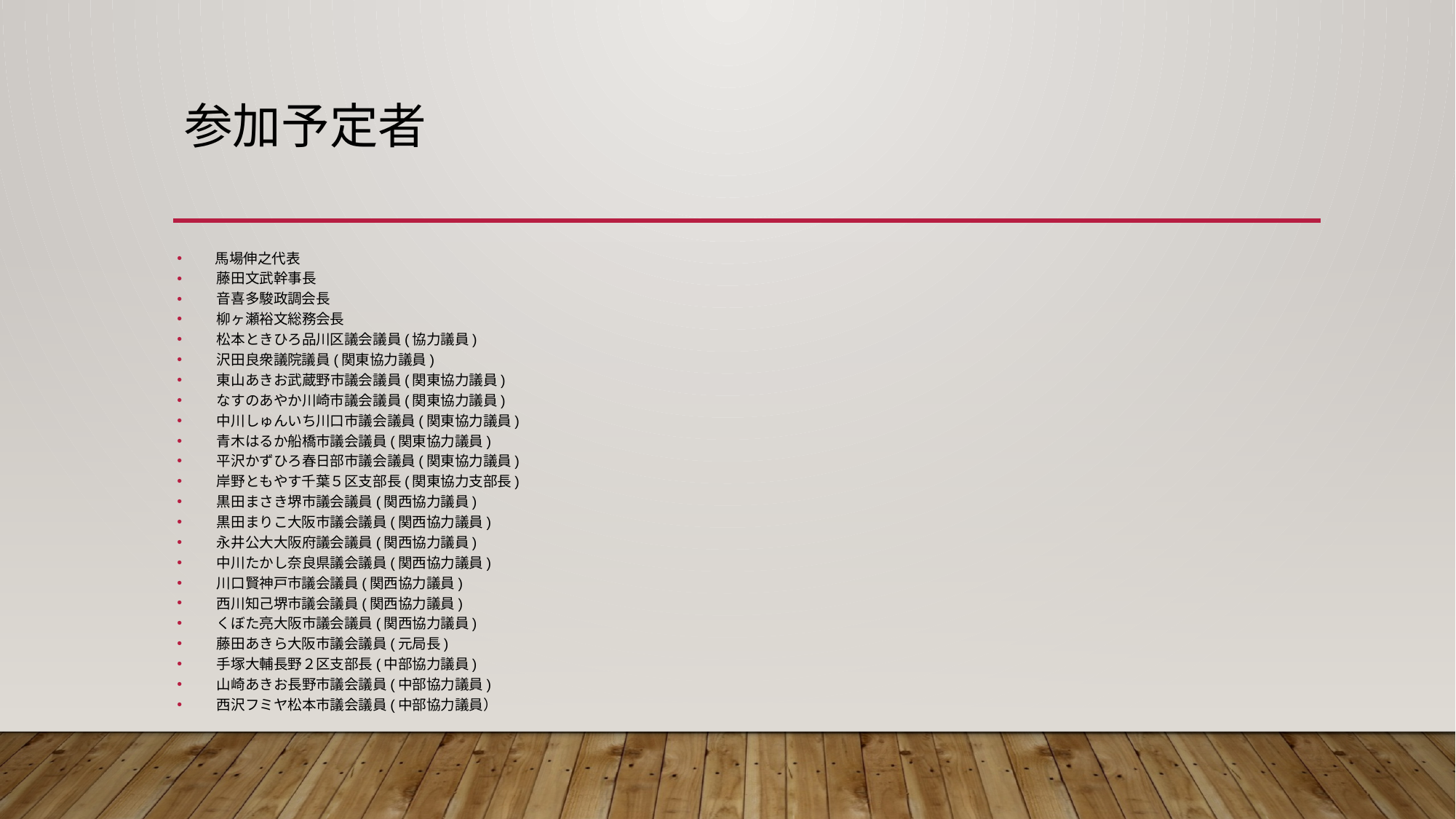

# 参加予定者
   馬場伸之代表
　藤田文武幹事長
　音喜多駿政調会長
　柳ヶ瀬裕文総務会長
　松本ときひろ品川区議会議員(協力議員)
　沢田良衆議院議員(関東協力議員)
　東山あきお武蔵野市議会議員(関東協力議員)
　なすのあやか川崎市議会議員(関東協力議員)
　中川しゅんいち川口市議会議員(関東協力議員)
　青木はるか船橋市議会議員(関東協力議員)
　平沢かずひろ春日部市議会議員(関東協力議員)
　岸野ともやす千葉５区支部長(関東協力支部長)
　黒田まさき堺市議会議員(関西協力議員)
　黒田まりこ大阪市議会議員(関西協力議員)
　永井公大大阪府議会議員(関西協力議員)
　中川たかし奈良県議会議員(関西協力議員)
　川口賢神戸市議会議員(関西協力議員)
　西川知己堺市議会議員(関西協力議員)
　くぼた亮大阪市議会議員(関西協力議員)
　藤田あきら大阪市議会議員(元局長)
　手塚大輔長野２区支部長(中部協力議員)
　山崎あきお長野市議会議員(中部協力議員)
　西沢フミヤ松本市議会議員(中部協力議員）